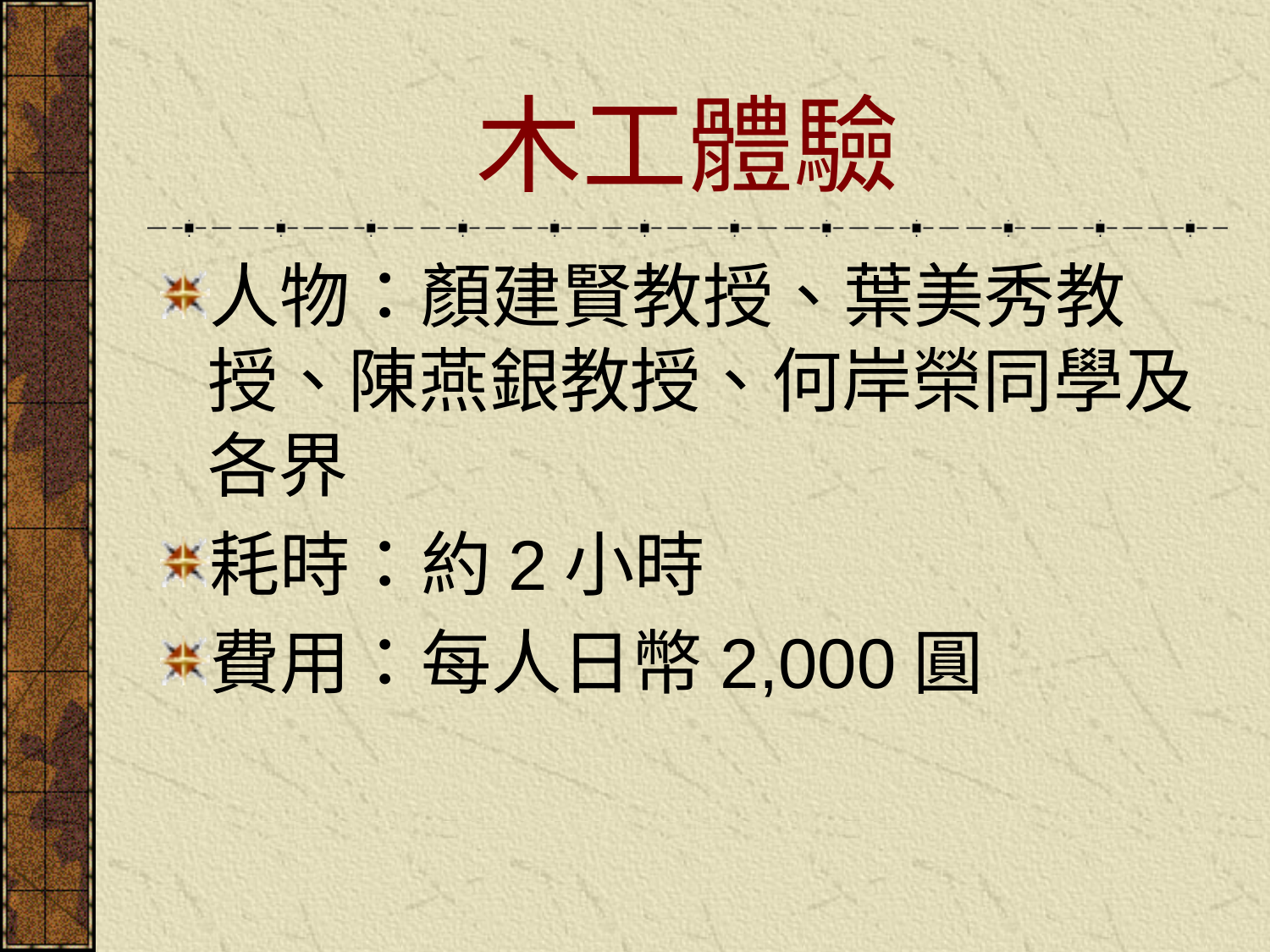

# 木工體驗
人物：顏建賢教授、葉美秀教授、陳燕銀教授、何岸榮同學及各界
耗時：約2小時
費用：每人日幣2,000圓